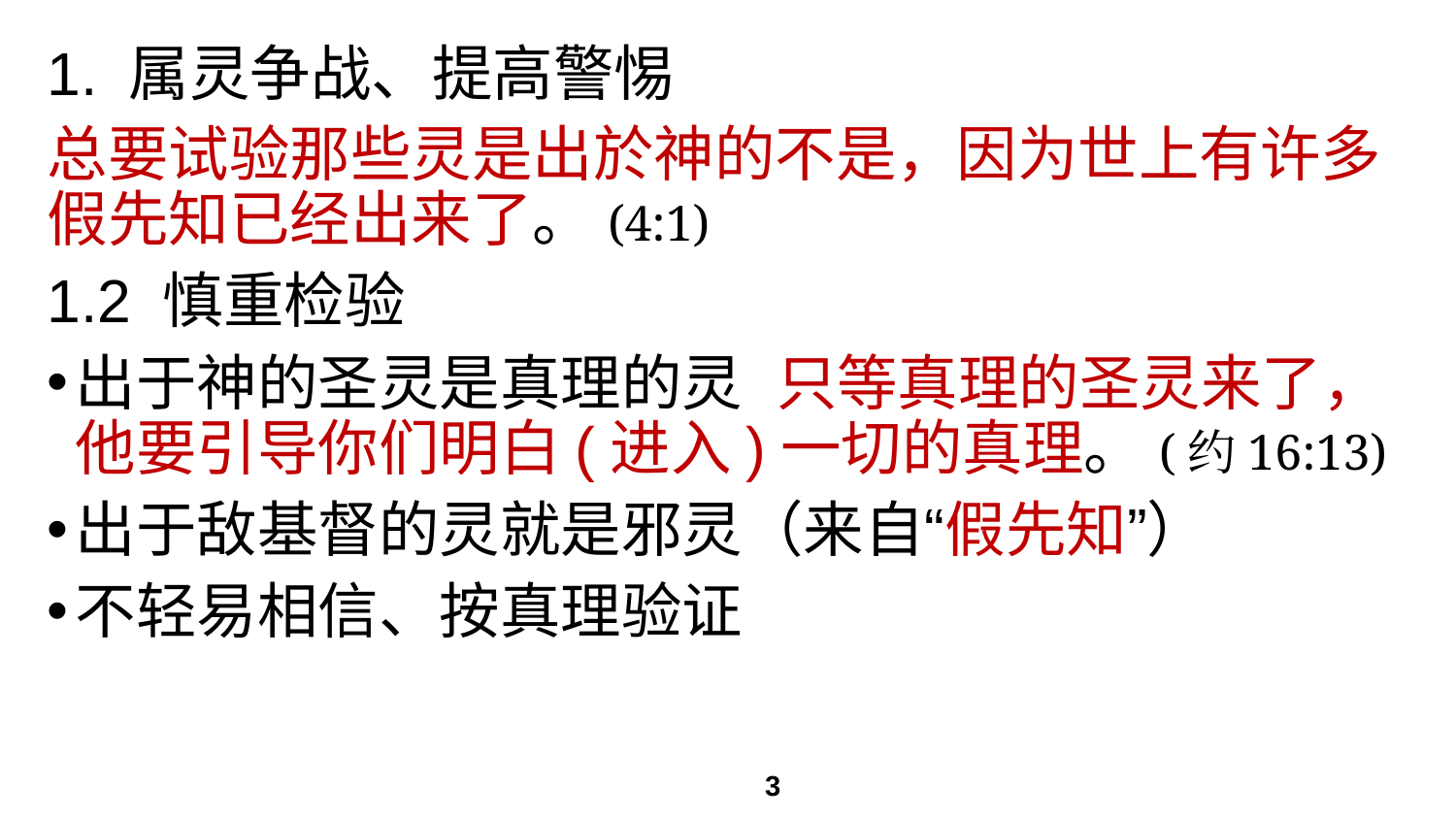

# 1. 属灵争战、提高警惕
总要试验那些灵是出於神的不是，因为世上有许多假先知已经出来了。(4:1)
1.2 慎重检验
出于神的圣灵是真理的灵  只等真理的圣灵来了，他要引导你们明白(进入)一切的真理。(约16:13)
出于敌基督的灵就是邪灵（来自“假先知”）
不轻易相信、按真理验证
3